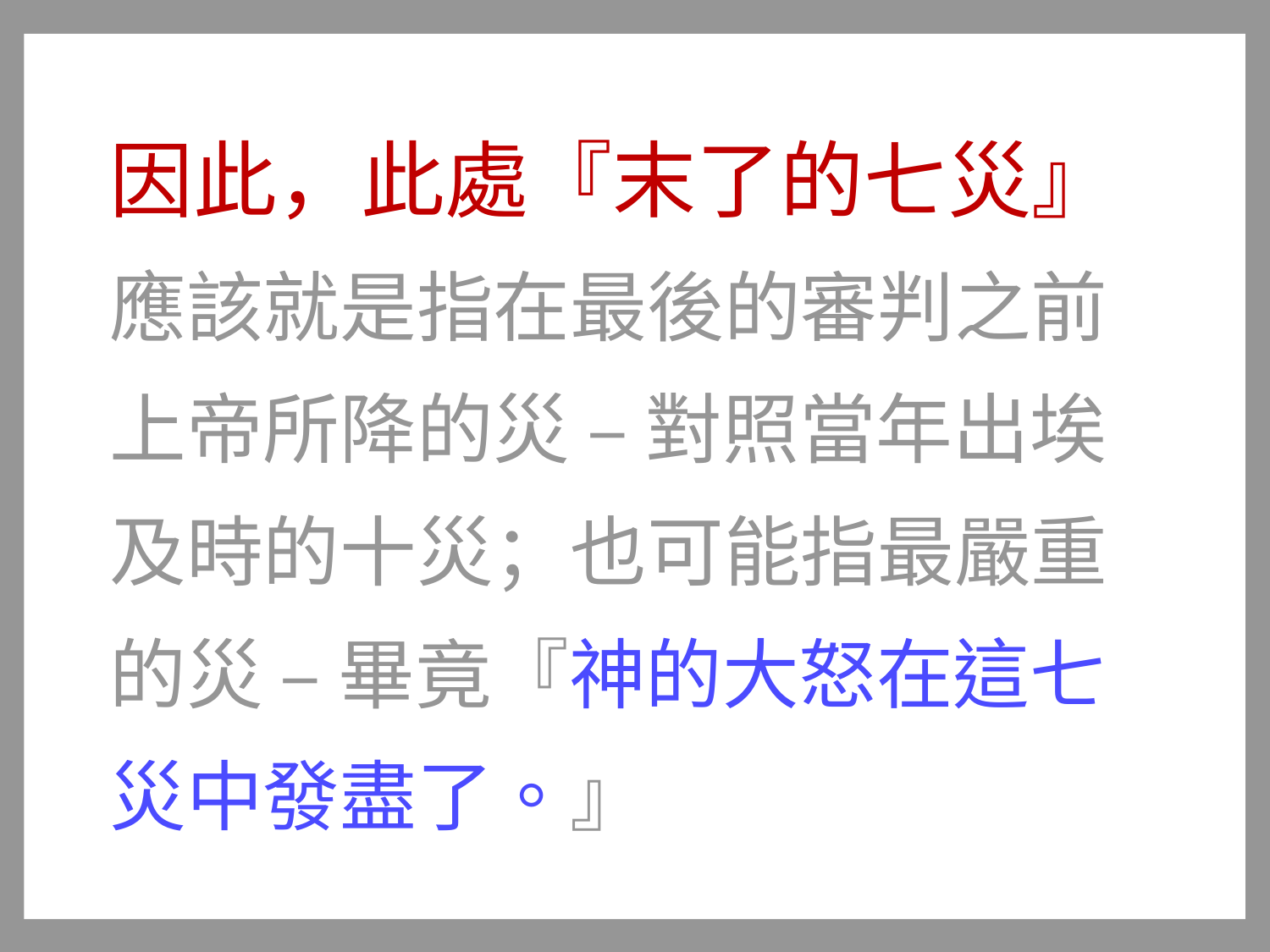

因此，此處『末了的七災』應該就是指在最後的審判之前上帝所降的災 – 對照當年出埃及時的十災；也可能指最嚴重的災 – 畢竟『神的大怒在這七災中發盡了。』